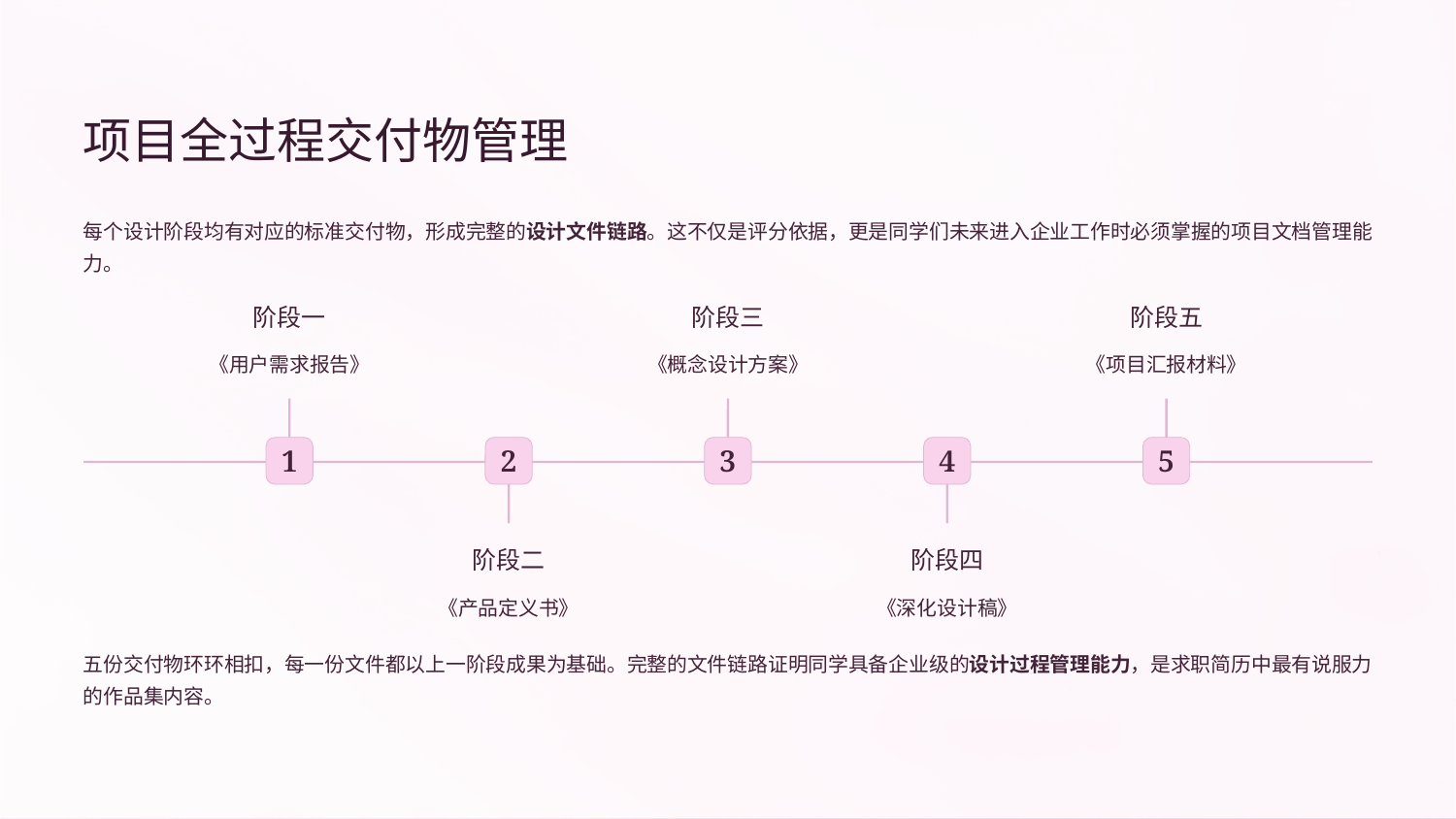

项目全过程交付物管理
每个设计阶段均有对应的标准交付物，形成完整的设计文件链路。这不仅是评分依据，更是同学们未来进入企业工作时必须掌握的项目文档管理能力。
阶段一
阶段三
阶段五
《用户需求报告》
《概念设计方案》
《项目汇报材料》

1
2
3
4
5

阶段二
阶段四
《产品定义书》
《深化设计稿》
五份交付物环环相扣，每一份文件都以上一阶段成果为基础。完整的文件链路证明同学具备企业级的设计过程管理能力，是求职简历中最有说服力的作品集内容。